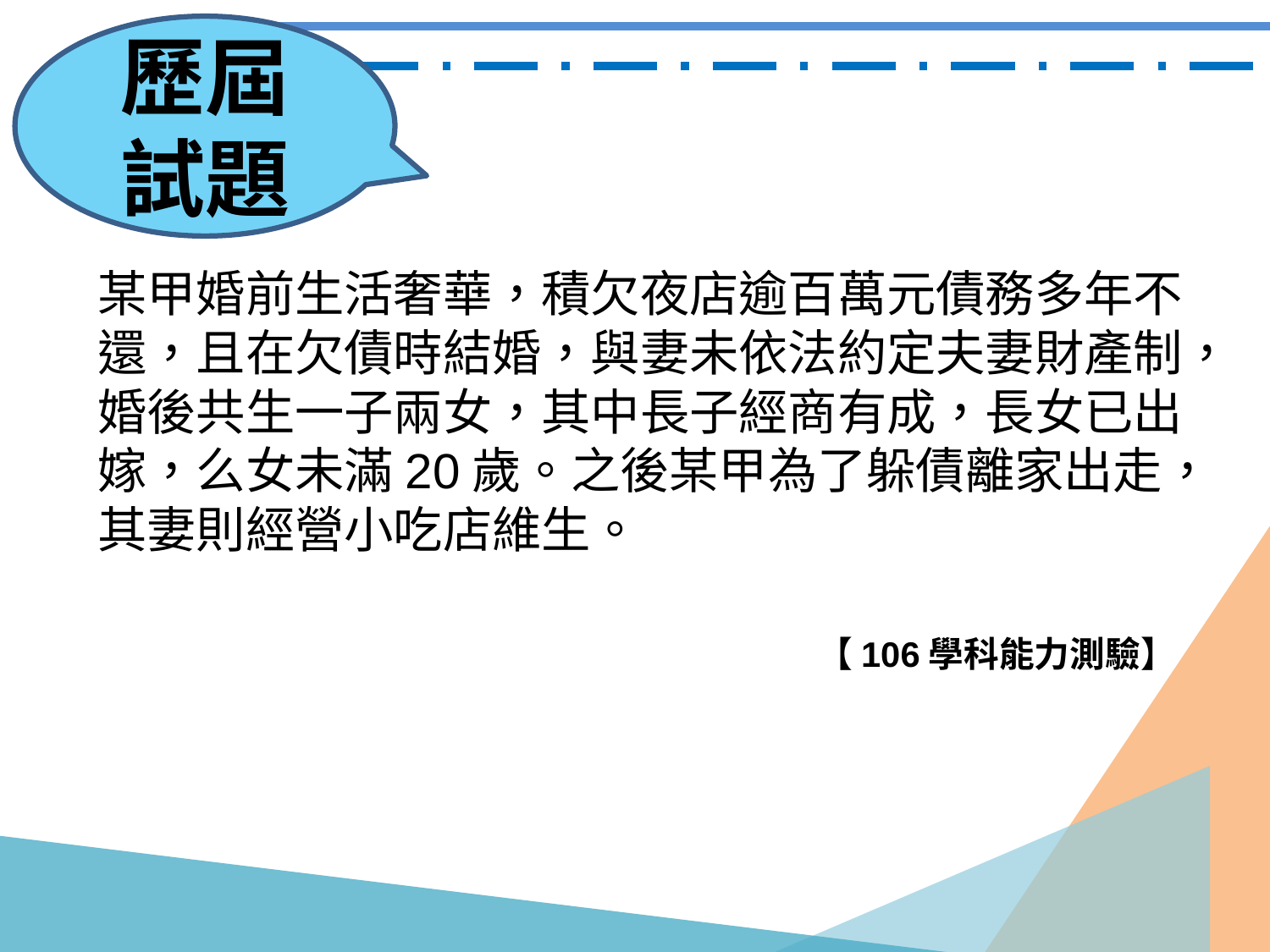

某甲婚前生活奢華，積欠夜店逾百萬元債務多年不還，且在欠債時結婚，與妻未依法約定夫妻財產制，婚後共生一子兩女，其中長子經商有成，長女已出嫁，么女未滿20歲。之後某甲為了躲債離家出走，其妻則經營小吃店維生。
【106學科能力測驗】